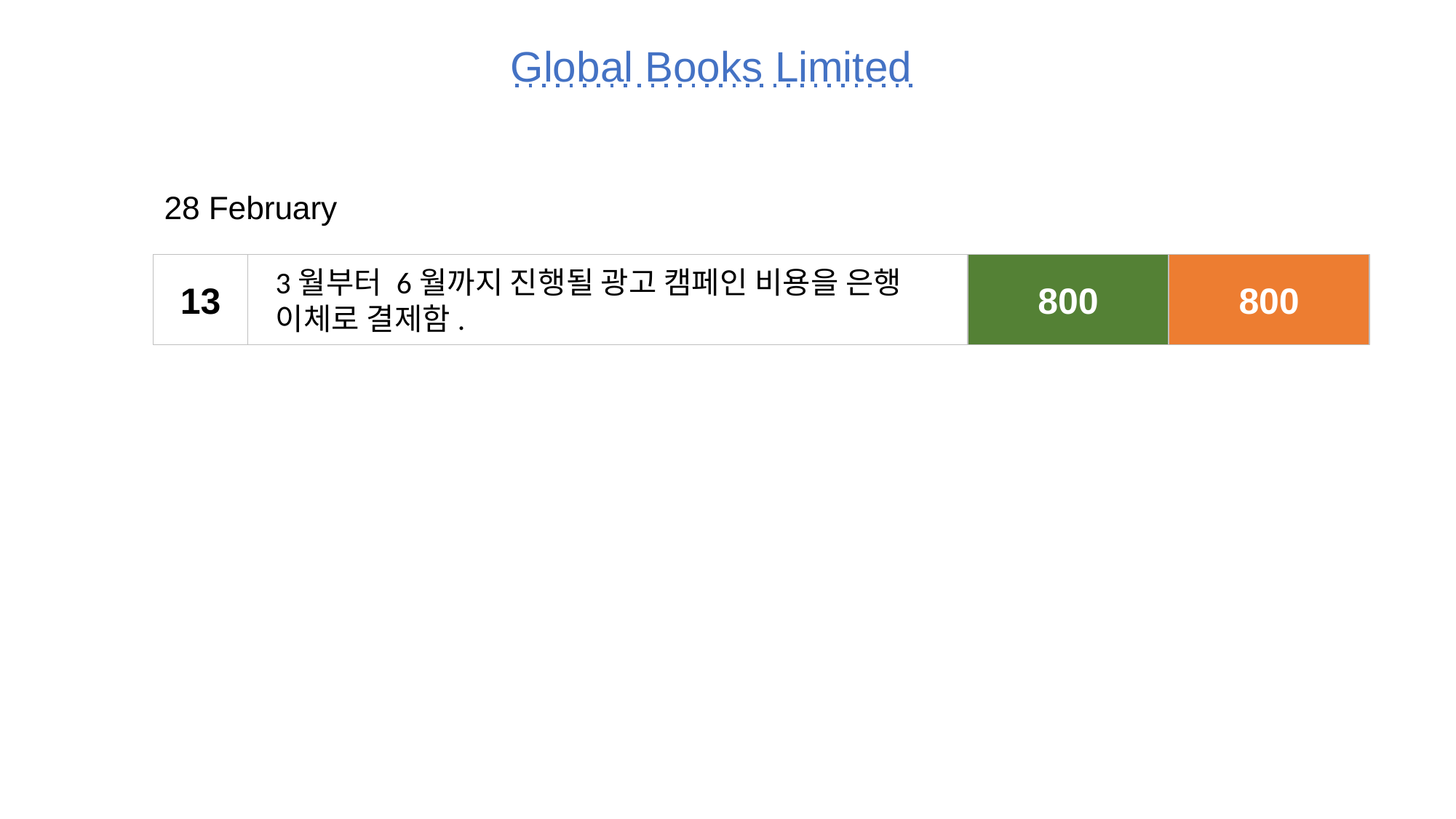

Global Books Limited
28 February
13
Deferred expenses
800
Cash
800
3월부터 6월까지 진행될 광고 캠페인 비용을 은행 이체로 결제함.
800
800